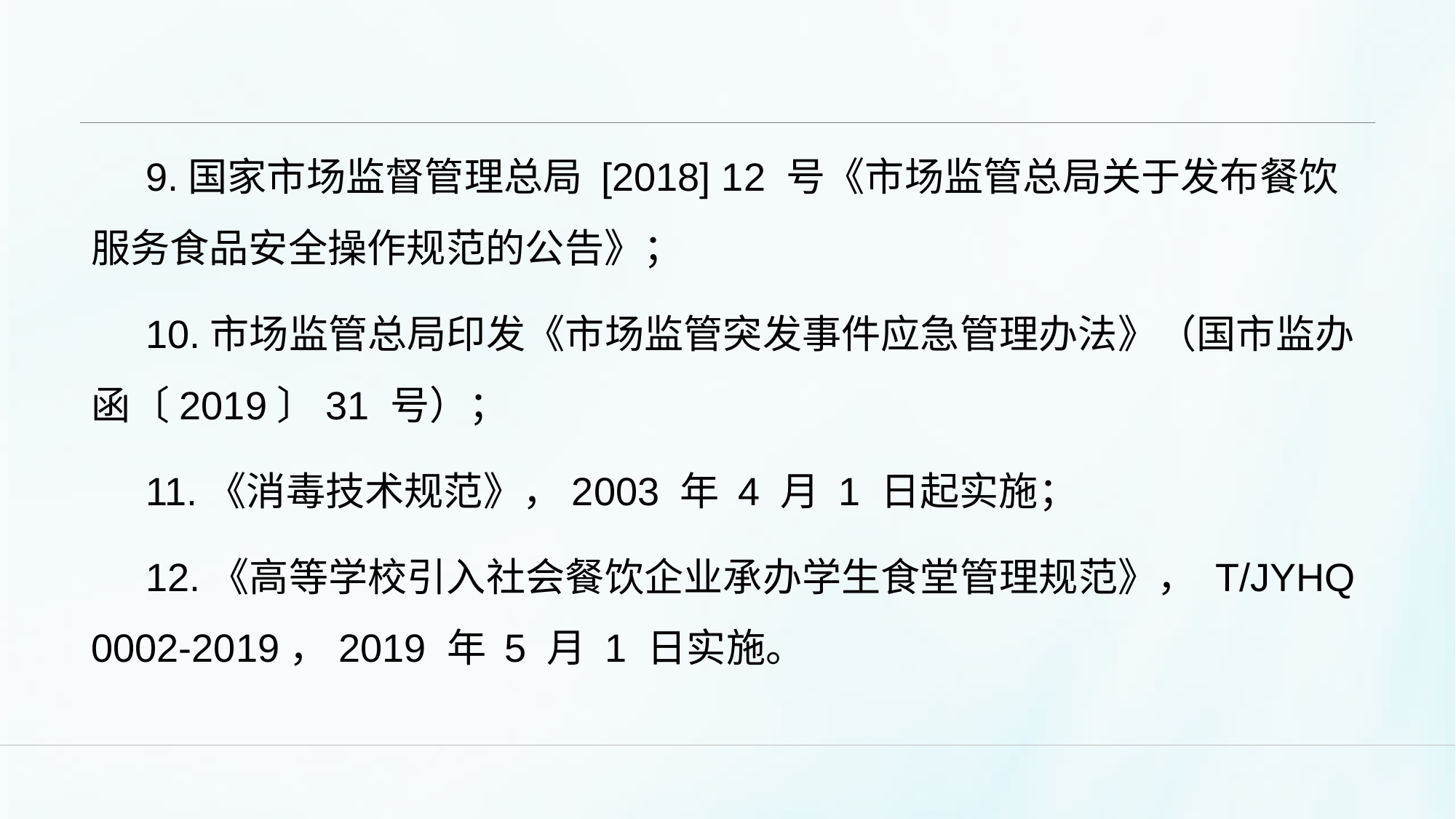

#
9.国家市场监督管理总局 [2018] 12 号《市场监管总局关于发布餐饮服务食品安全操作规范的公告》；
10.市场监管总局印发《市场监管突发事件应急管理办法》（国市监办函〔2019〕31 号）；
11.《消毒技术规范》，2003 年 4 月 1 日起实施；
12.《高等学校引入社会餐饮企业承办学生食堂管理规范》， T/JYHQ 0002-2019，2019 年 5 月 1 日实施。